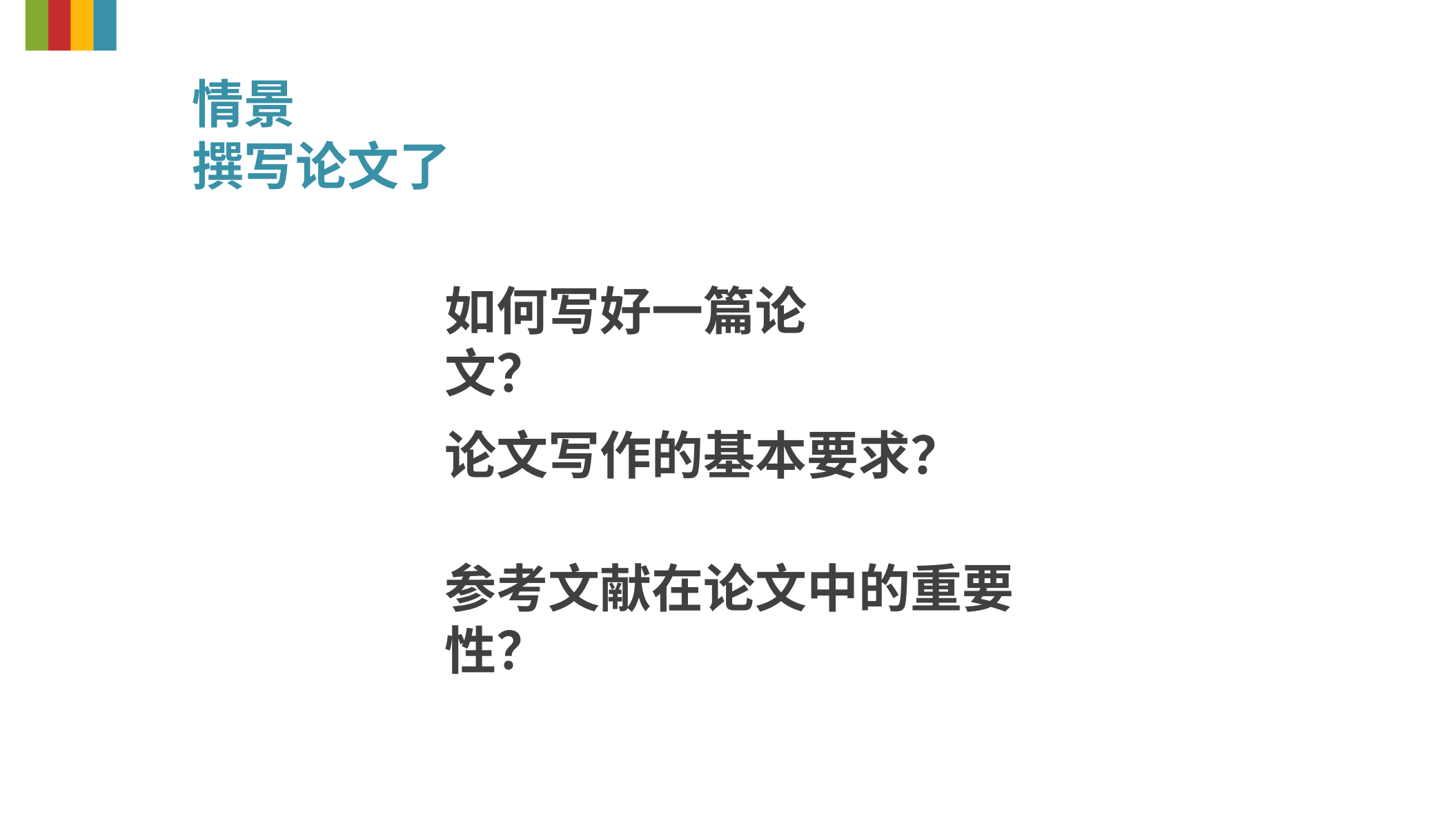

情景
撰写论文了
如何写好一篇论文？
论文写作的基本要求？
参考文献在论文中的重要性？